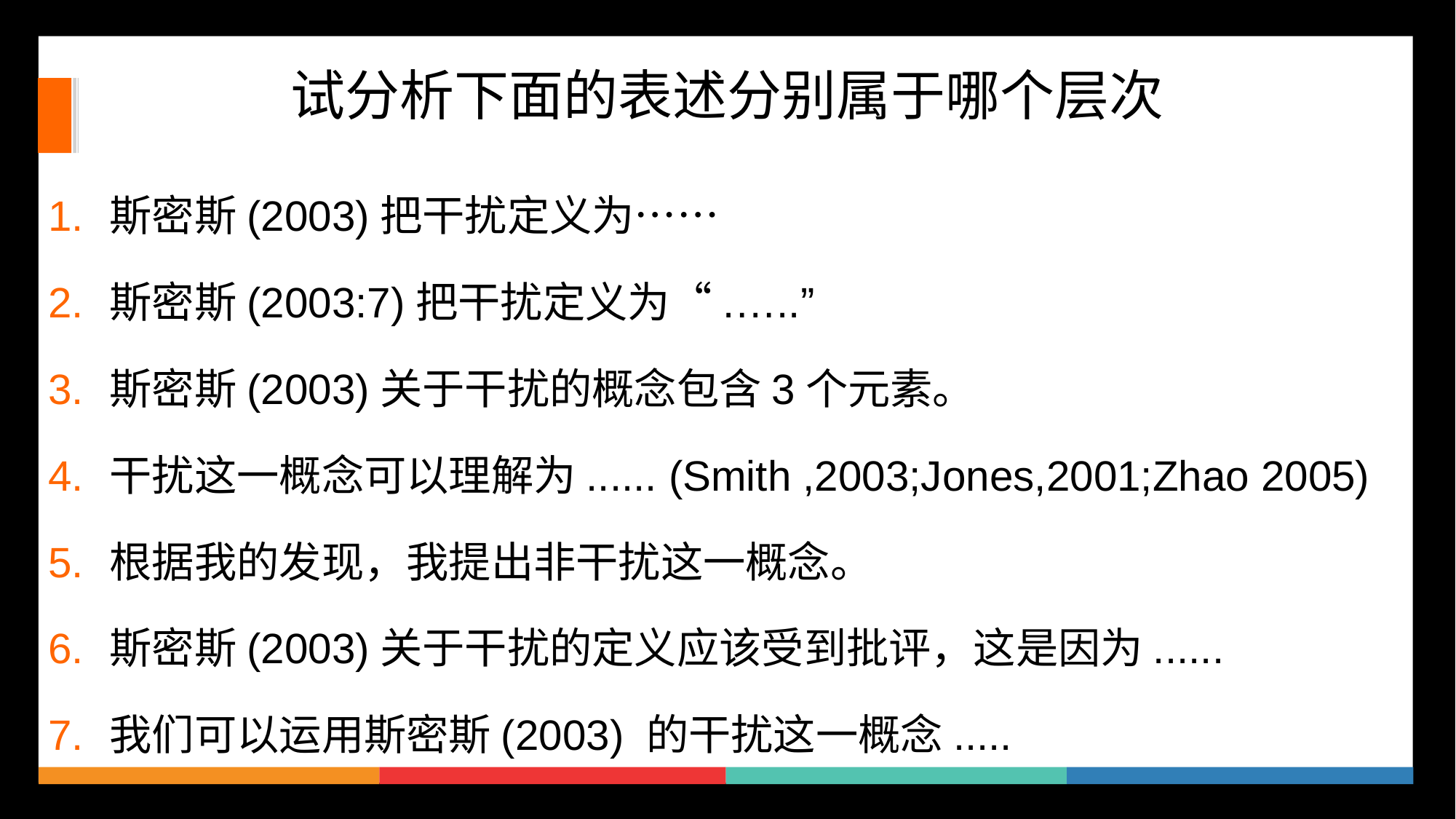

# 试分析下面的表述分别属于哪个层次

斯密斯(2003)把干扰定义为……
斯密斯(2003:7)把干扰定义为“.…..”
斯密斯(2003)关于干扰的概念包含3个元素。
干扰这一概念可以理解为...... (Smith ,2003;Jones,2001;Zhao 2005)
根据我的发现，我提出非干扰这一概念。
斯密斯(2003)关于干扰的定义应该受到批评，这是因为......
我们可以运用斯密斯(2003) 的干扰这一概念.....